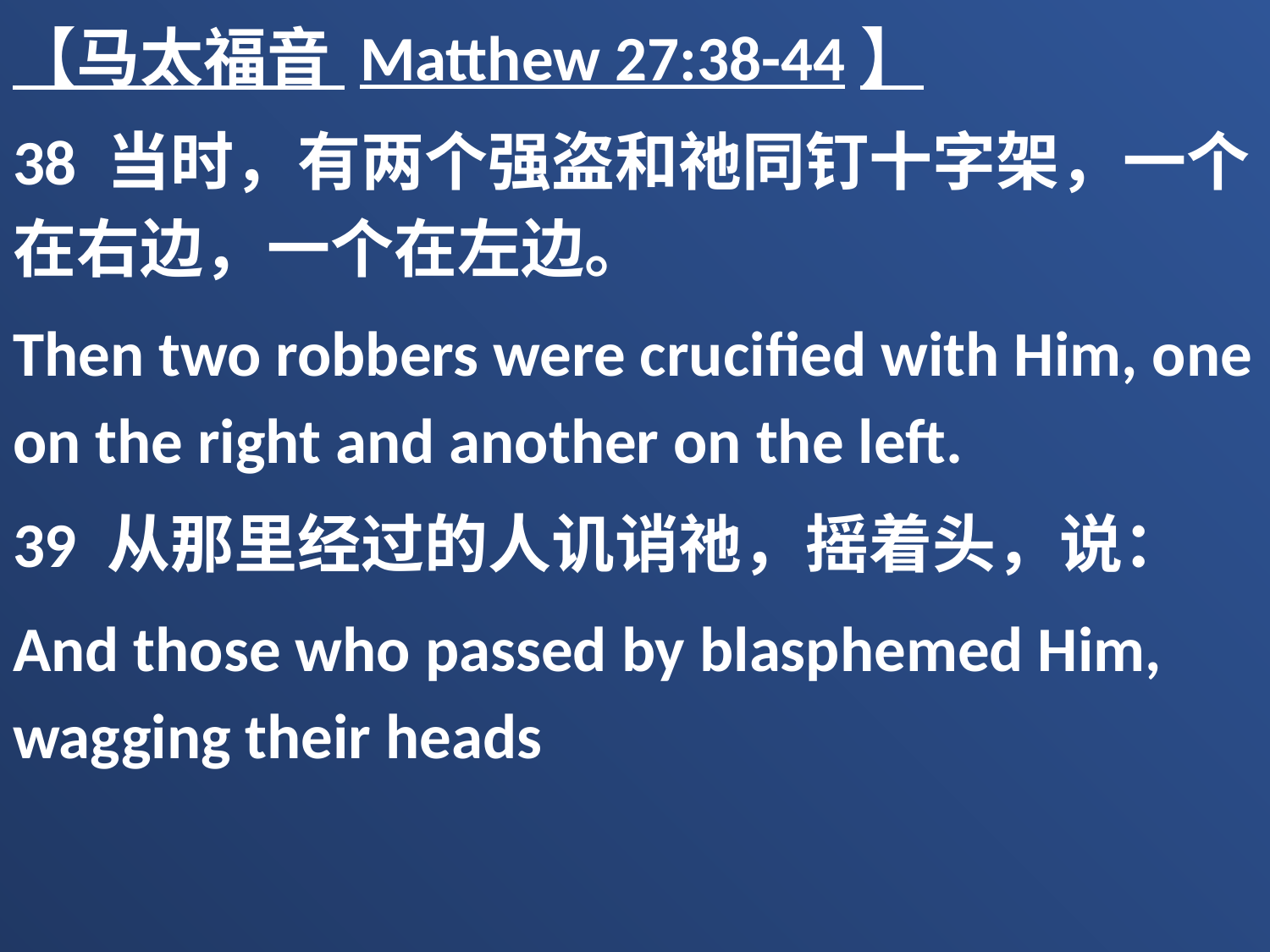

【马太福音 Matthew 27:38-44】
38 当时，有两个强盗和祂同钉十字架，一个在右边，一个在左边。
Then two robbers were crucified with Him, one on the right and another on the left.
39 从那里经过的人讥诮祂，摇着头，说：
And those who passed by blasphemed Him, wagging their heads